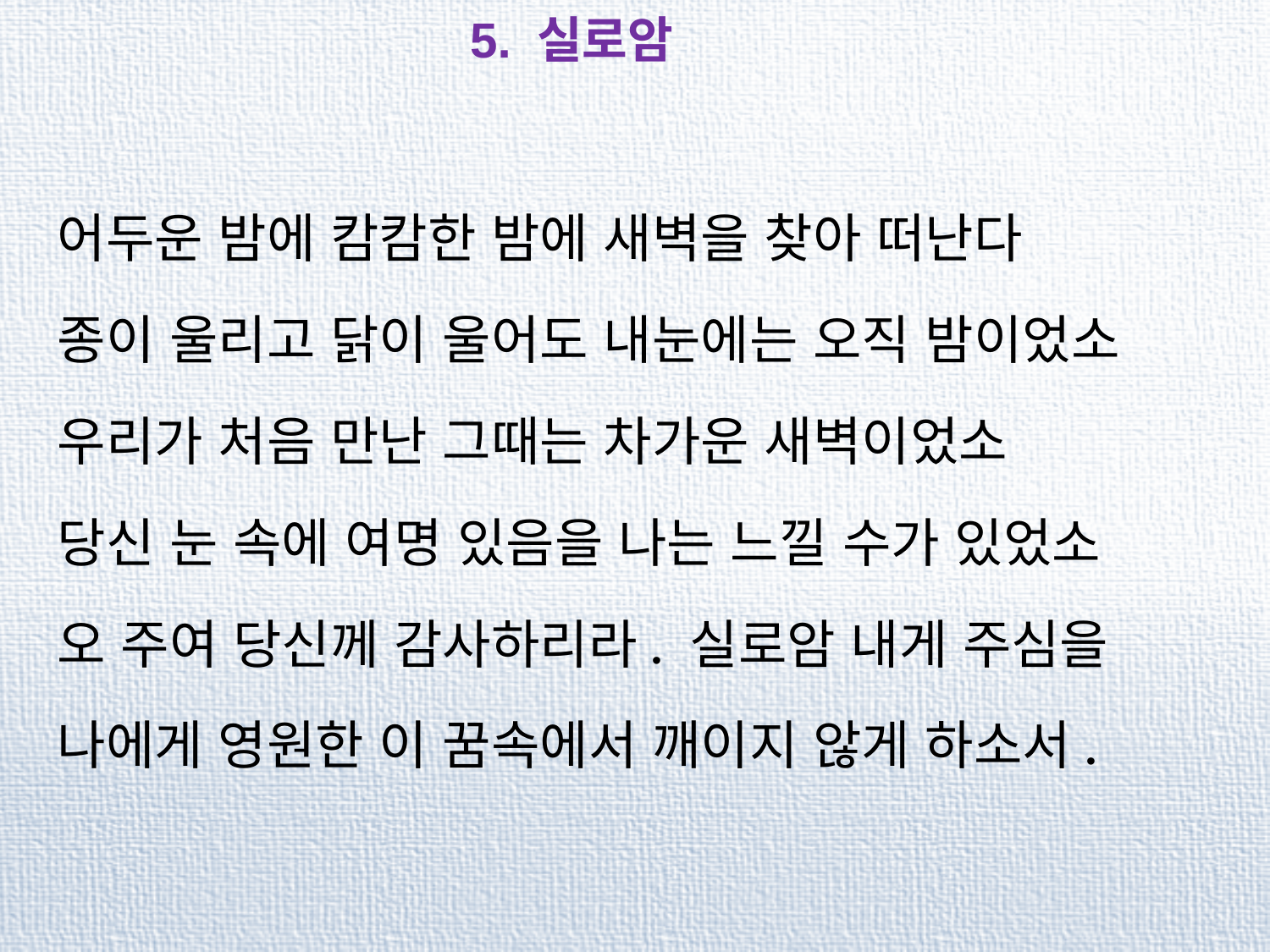

5. 실로암
어두운 밤에 캄캄한 밤에 새벽을 찾아 떠난다

종이 울리고 닭이 울어도 내눈에는 오직 밤이었소

우리가 처음 만난 그때는 차가운 새벽이었소

당신 눈 속에 여명 있음을 나는 느낄 수가 있었소

오 주여 당신께 감사하리라. 실로암 내게 주심을

나에게 영원한 이 꿈속에서 깨이지 않게 하소서.